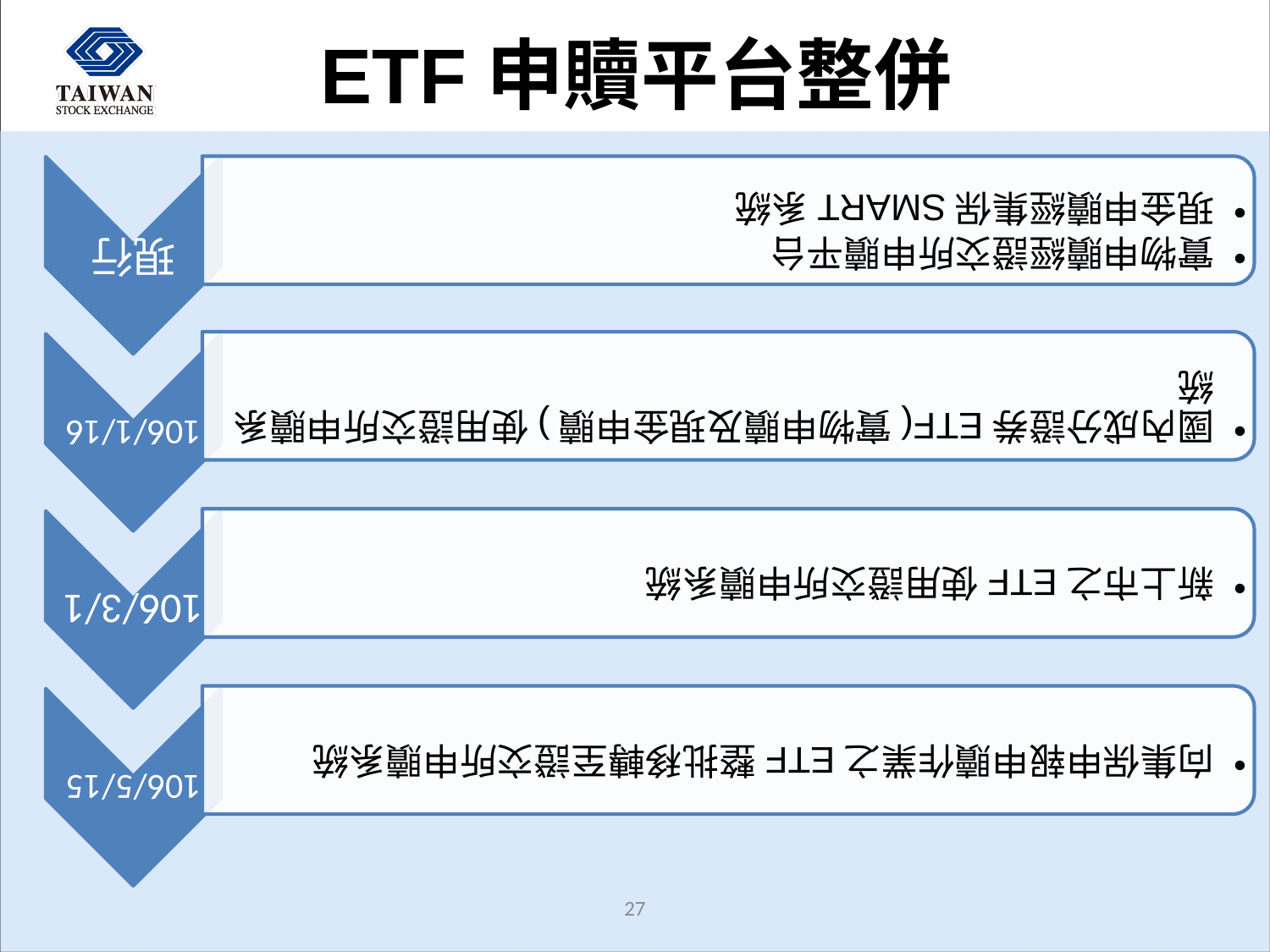

# ETF申贖平台整併
現行
實物申贖經證交所申贖平台
現金申贖經集保SMART系統
106/1/16
國內成分證券ETF(實物申贖及現金申贖)使用證交所申贖系統
106/3/1
新上市之ETF使用證交所申贖系統
106/5/15
向集保申報申贖作業之ETF整批移轉至證交所申贖系統
27